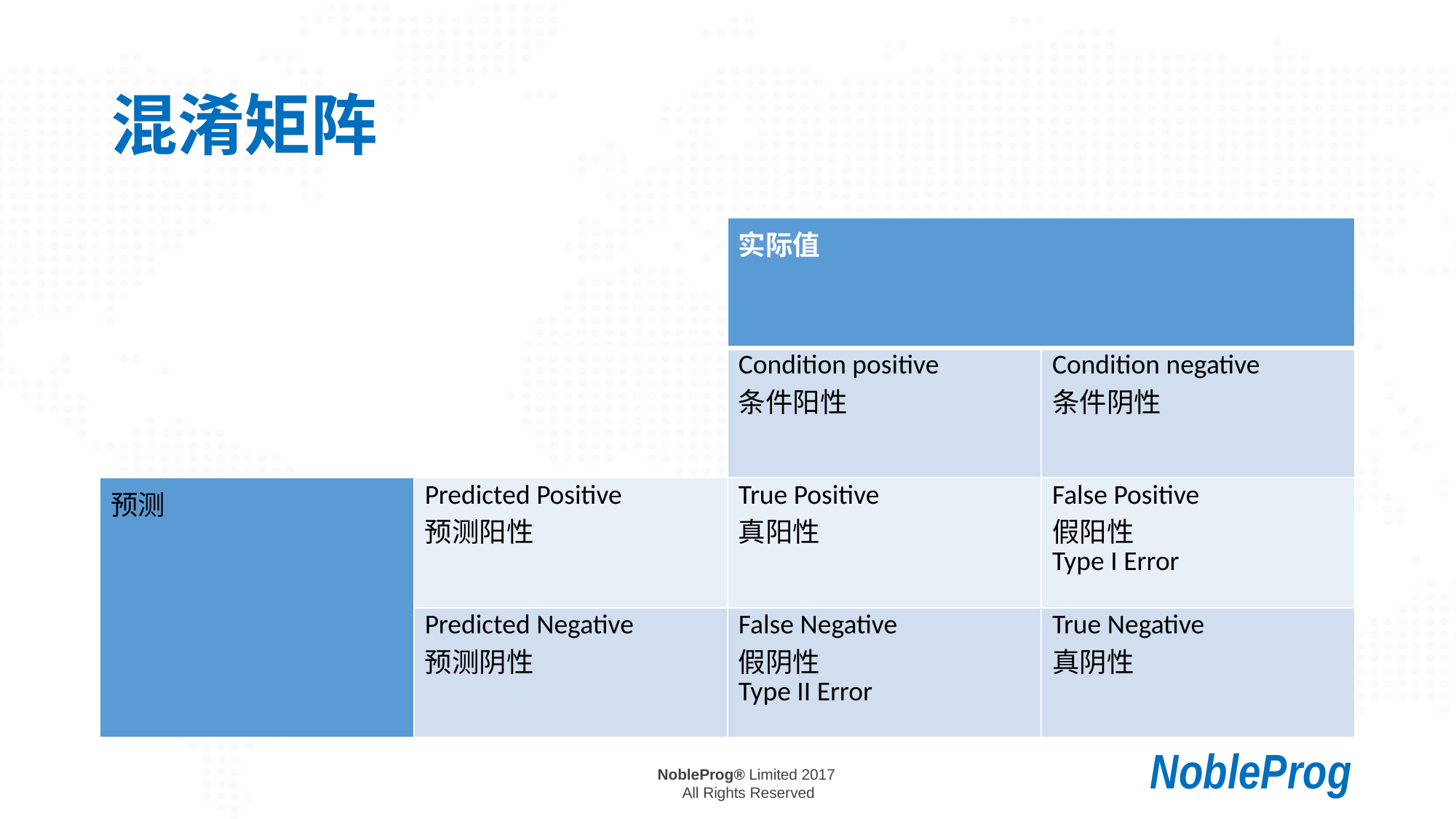

# 混淆矩阵

|  |  | 实际值 |  |
| --- | --- | --- | --- |
|  |  | Condition positive 条件阳性 | Condition negative 条件阴性 |
| 预测 | Predicted Positive 预测阳性 | True Positive 真阳性 | False Positive 假阳性 Type I Error |
|  | Predicted Negative 预测阴性 | False Negative 假阴性 Type II Error | True Negative 真阴性 |